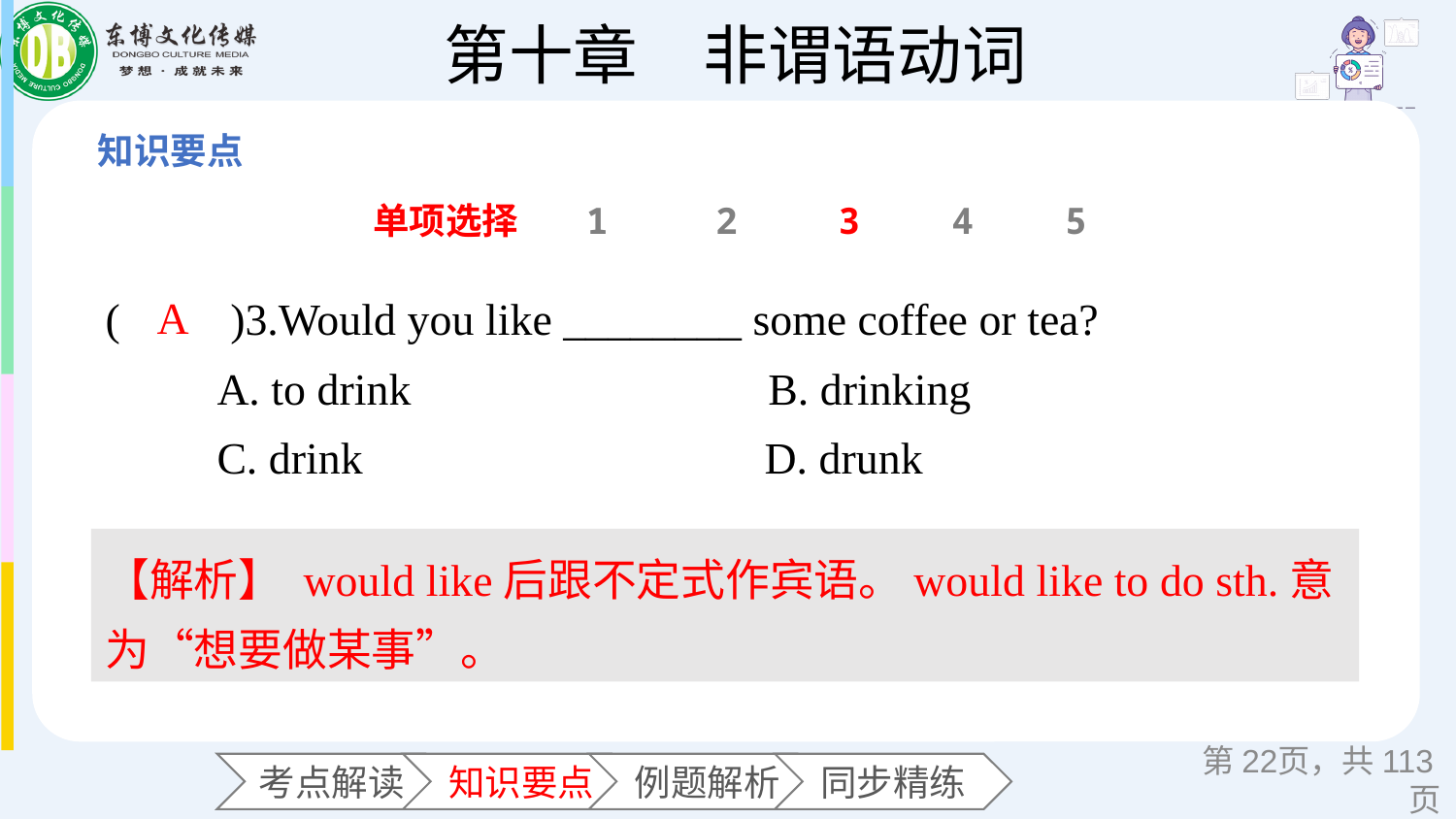

单项选择
1
2
3
4
5
(　　)3.Would you like ________ some coffee or tea?
          A. to drink                                B. drinking
          C. drink                                    D. drunk
A
【解析】 would like后跟不定式作宾语。would like to do sth.意为“想要做某事”。
第22页，共113页